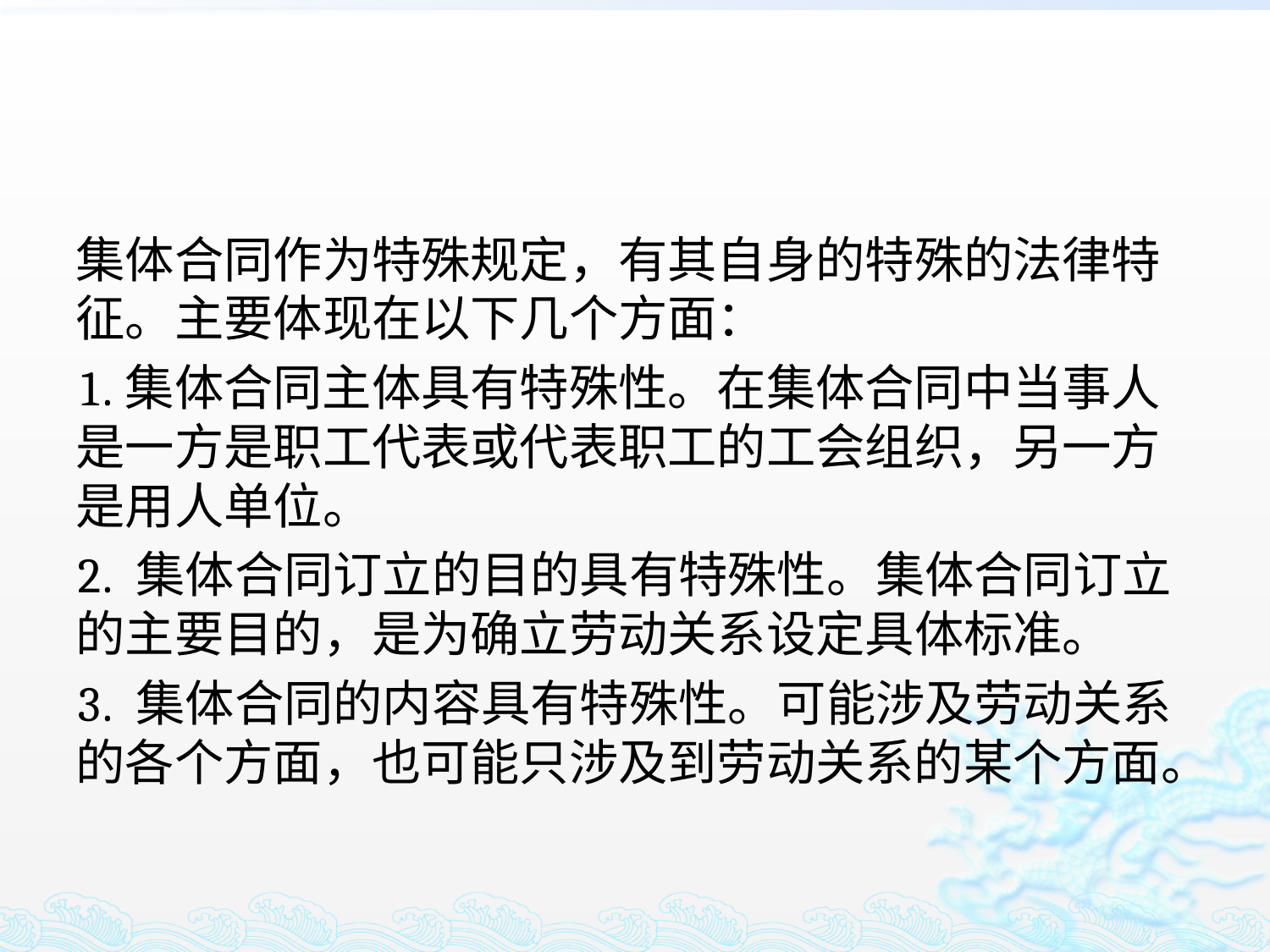

#
集体合同作为特殊规定，有其自身的特殊的法律特征。主要体现在以下几个方面：
1.集体合同主体具有特殊性。在集体合同中当事人是一方是职工代表或代表职工的工会组织，另一方是用人单位。
2. 集体合同订立的目的具有特殊性。集体合同订立的主要目的，是为确立劳动关系设定具体标准。
3. 集体合同的内容具有特殊性。可能涉及劳动关系的各个方面，也可能只涉及到劳动关系的某个方面。